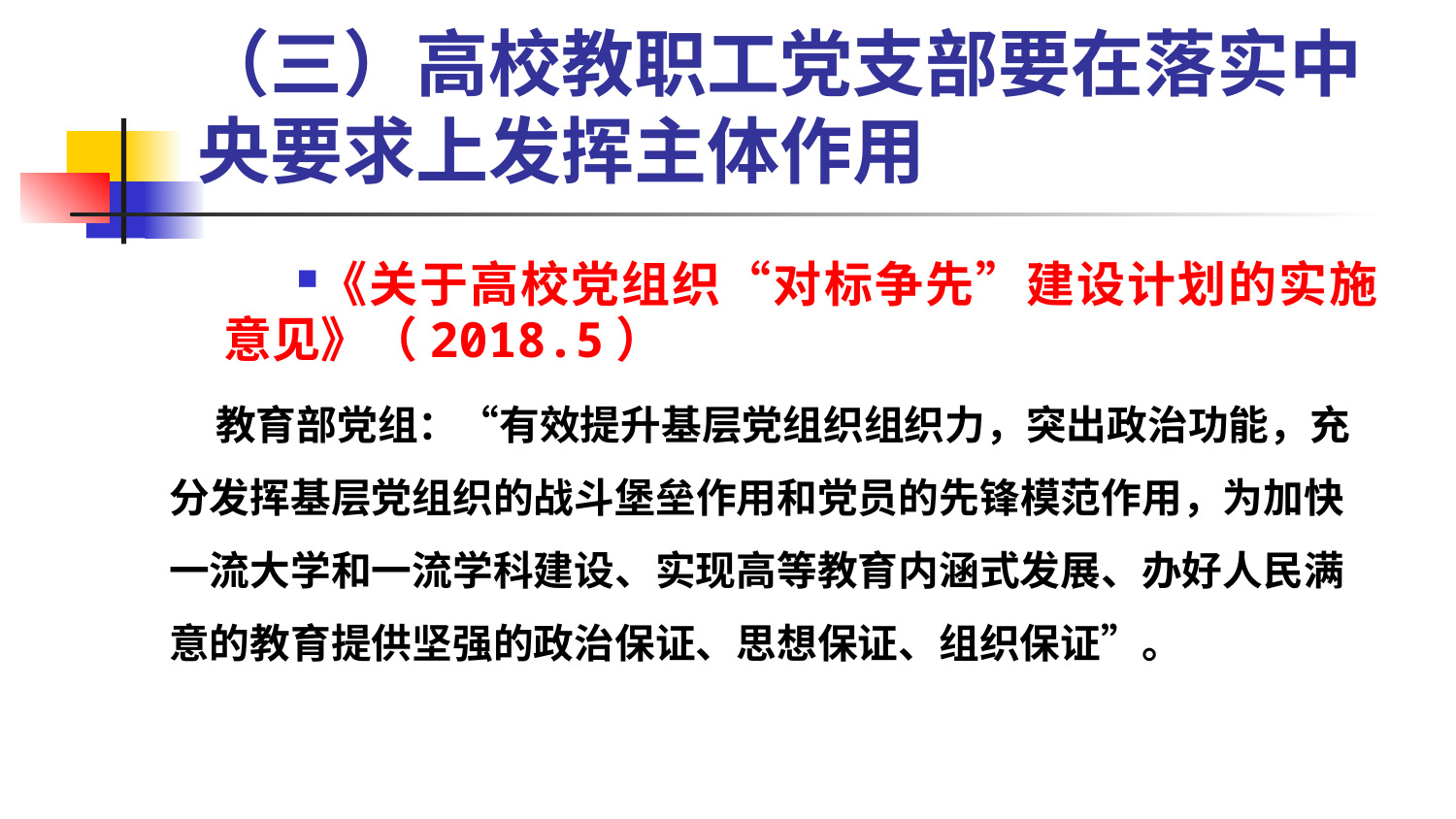

# （三）高校教职工党支部要在落实中央要求上发挥主体作用
《关于高校党组织“对标争先”建设计划的实施意见》（2018.5）
    教育部党组：“有效提升基层党组织组织力，突出政治功能，充分发挥基层党组织的战斗堡垒作用和党员的先锋模范作用，为加快一流大学和一流学科建设、实现高等教育内涵式发展、办好人民满意的教育提供坚强的政治保证、思想保证、组织保证”。